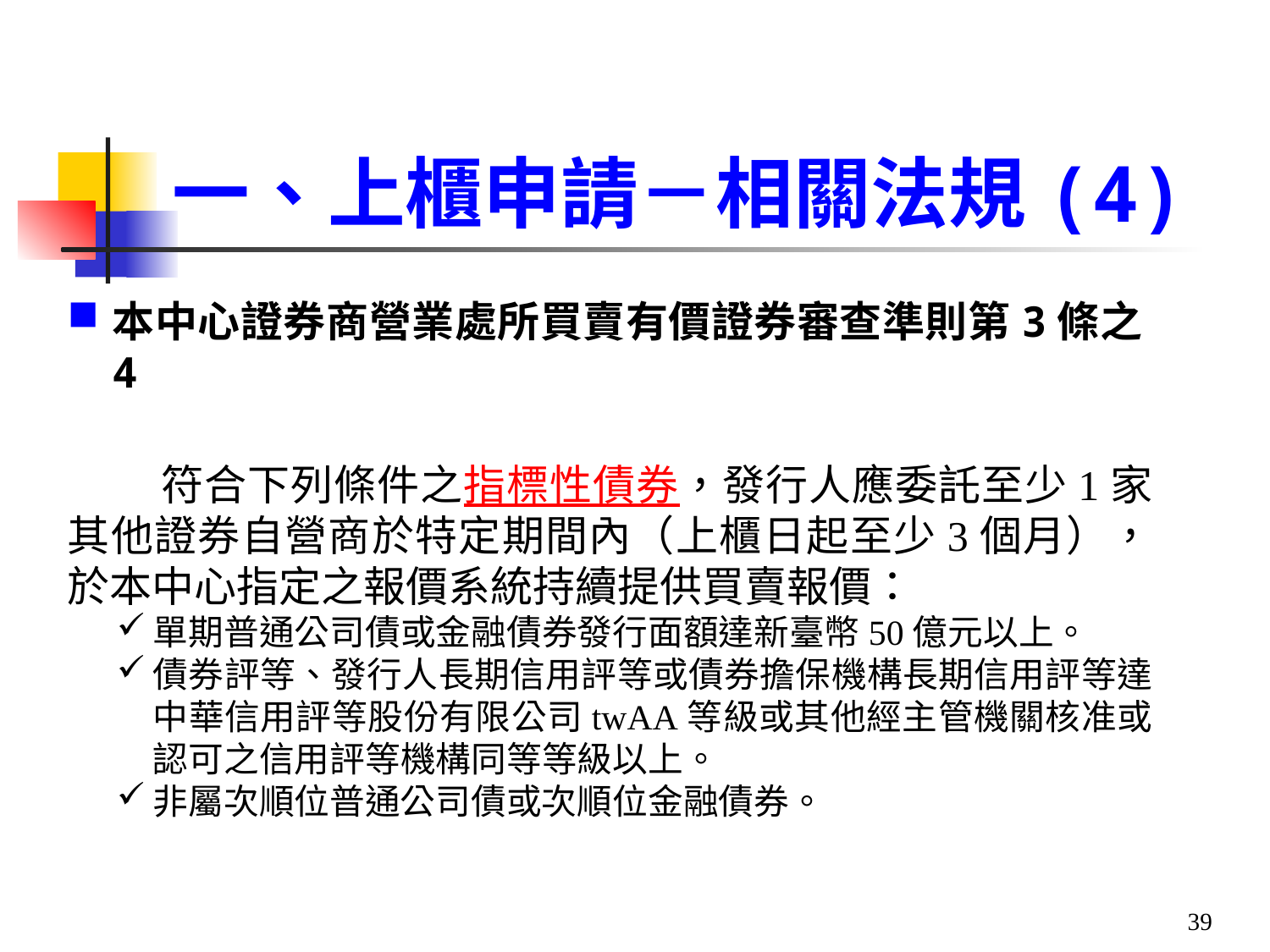

# 一、上櫃申請－相關法規(4)
本中心證券商營業處所買賣有價證券審查準則第3條之4

        符合下列條件之指標性債券，發行人應委託至少1家其他證券自營商於特定期間內（上櫃日起至少3個月），於本中心指定之報價系統持續提供買賣報價：
單期普通公司債或金融債券發行面額達新臺幣50億元以上。
債券評等、發行人長期信用評等或債券擔保機構長期信用評等達中華信用評等股份有限公司twAA等級或其他經主管機關核准或認可之信用評等機構同等等級以上。
非屬次順位普通公司債或次順位金融債券。
39